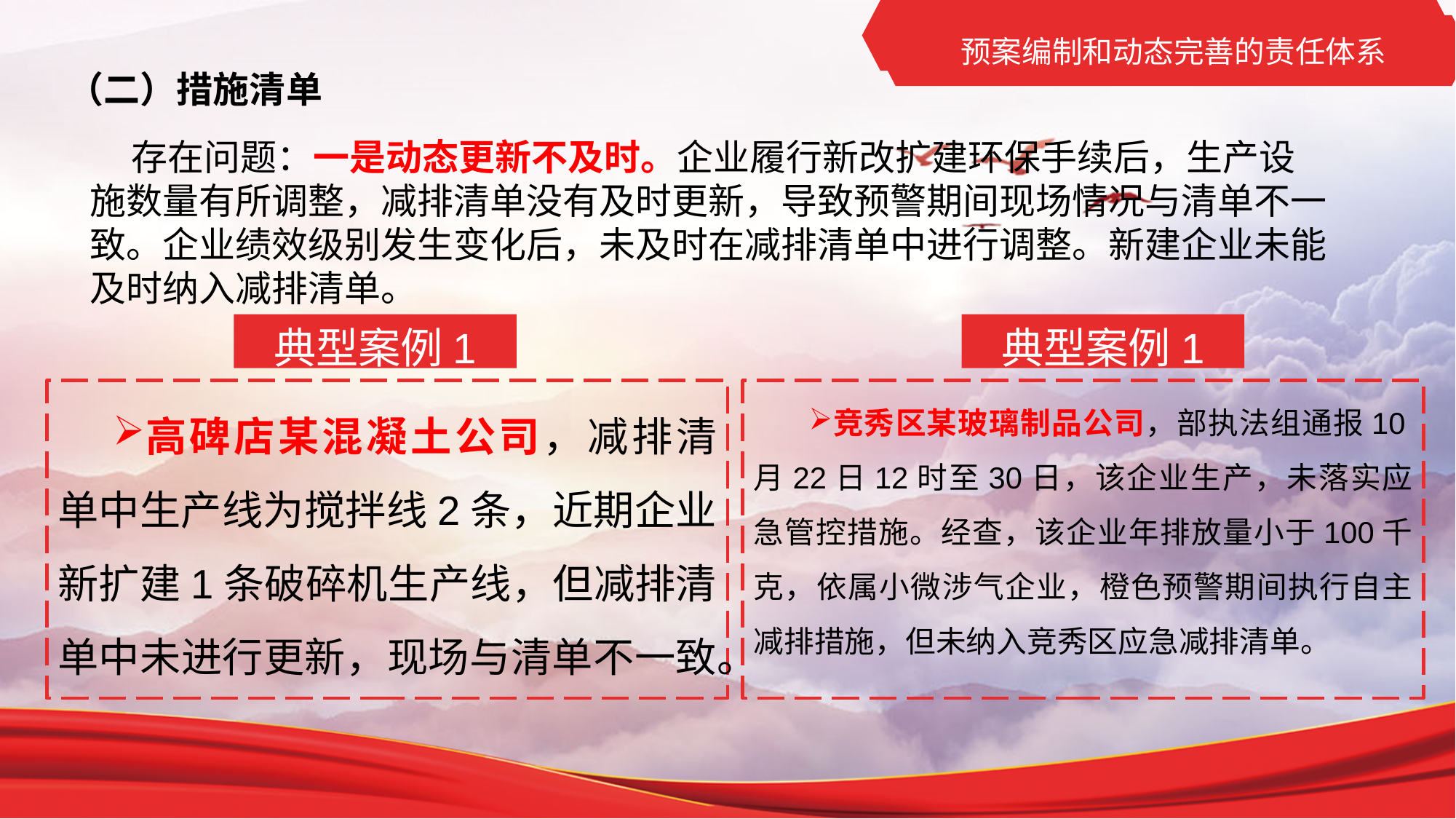

预案编制和动态完善的责任体系
预案编制和动态完善的责任体系
（二）措施清单
    存在问题：一是动态更新不及时。企业履行新改扩建环保手续后，生产设施数量有所调整，减排清单没有及时更新，导致预警期间现场情况与清单不一致。企业绩效级别发生变化后，未及时在减排清单中进行调整。新建企业未能及时纳入减排清单。
典型案例1
典型案例1
高碑店某混凝土公司，减排清单中生产线为搅拌线2条，近期企业新扩建1条破碎机生产线，但减排清单中未进行更新，现场与清单不一致。
竞秀区某玻璃制品公司，部执法组通报10月22日12时至30日，该企业生产，未落实应急管控措施。经查，该企业年排放量小于100千克，依属小微涉气企业，橙色预警期间执行自主减排措施，但未纳入竞秀区应急减排清单。